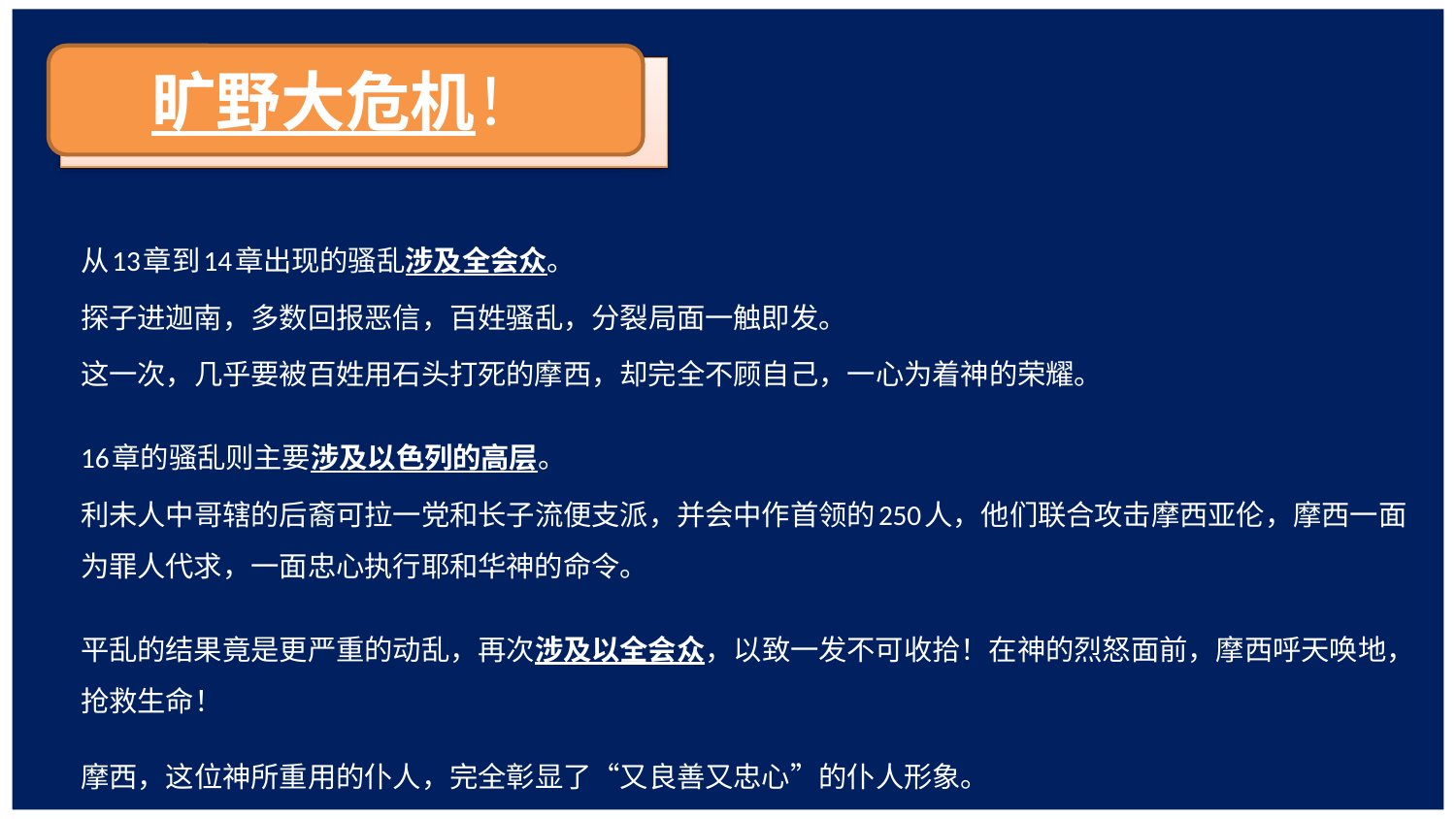

从13章到14章出现的骚乱涉及全会众。
探子进迦南，多数回报恶信，百姓骚乱，分裂局面一触即发。
这一次，几乎要被百姓用石头打死的摩西，却完全不顾自己，一心为着神的荣耀。

16章的骚乱则主要涉及以色列的高层。
利未人中哥辖的后裔可拉一党和长子流便支派，并会中作首领的250人，他们联合攻击摩西亚伦，摩西一面为罪人代求，一面忠心执行耶和华神的命令。

平乱的结果竟是更严重的动乱，再次涉及以全会众，以致一发不可收拾！在神的烈怒面前，摩西呼天唤地，抢救生命！

摩西，这位神所重用的仆人，完全彰显了“又良善又忠心”的仆人形象。
旷野大危机！